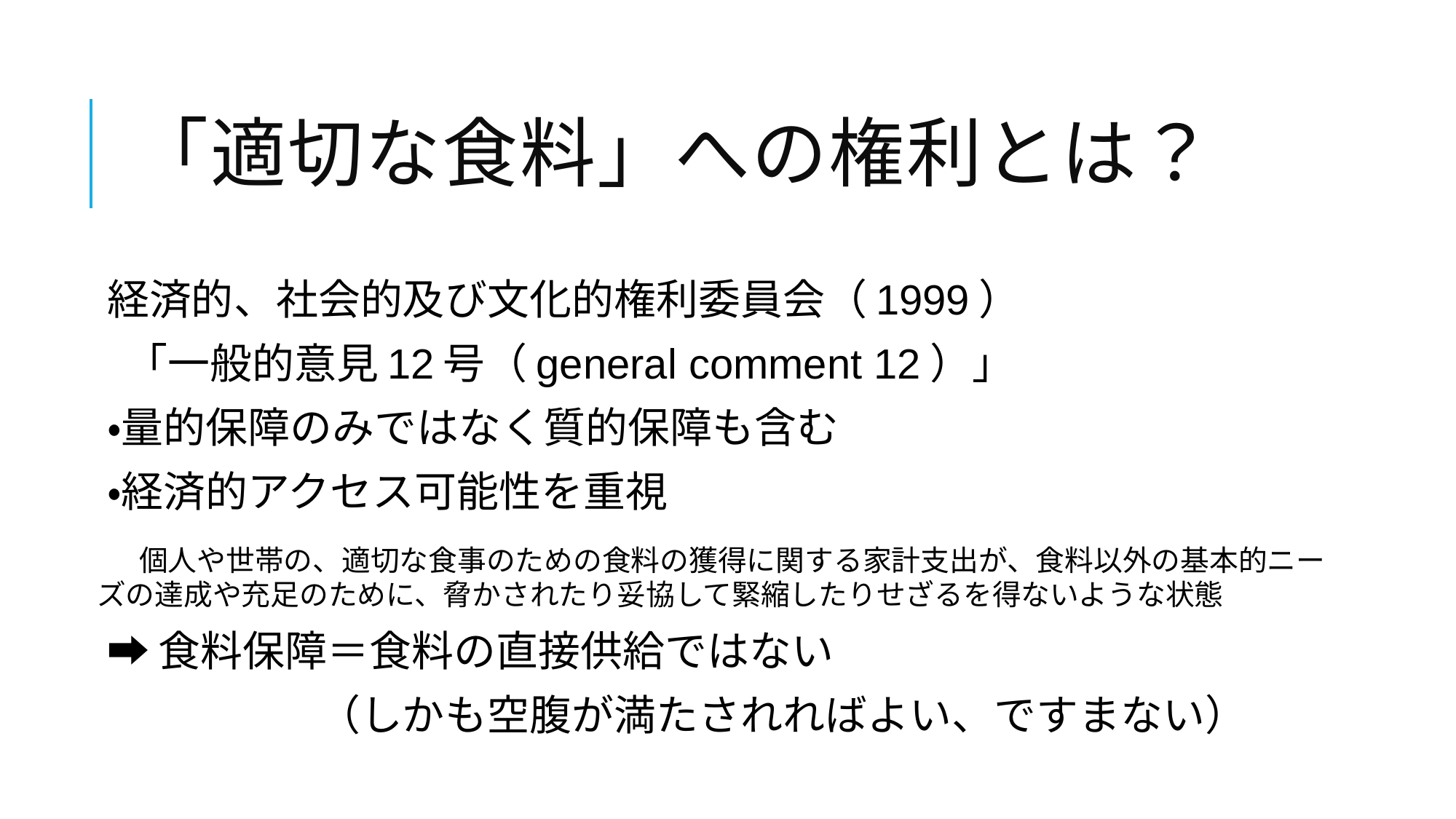

# 「適切な食料」への権利とは？
経済的、社会的及び文化的権利委員会（1999）
 「一般的意見12号（general comment 12）」
・量的保障のみではなく質的保障も含む
・経済的アクセス可能性を重視
　個人や世帯の、適切な食事のための食料の獲得に関する家計支出が、食料以外の基本的ニーズの達成や充足のために、脅かされたり妥協して緊縮したりせざるを得ないような状態
➡食料保障＝食料の直接供給ではない
　　　　　（しかも空腹が満たされればよい、ですまない）